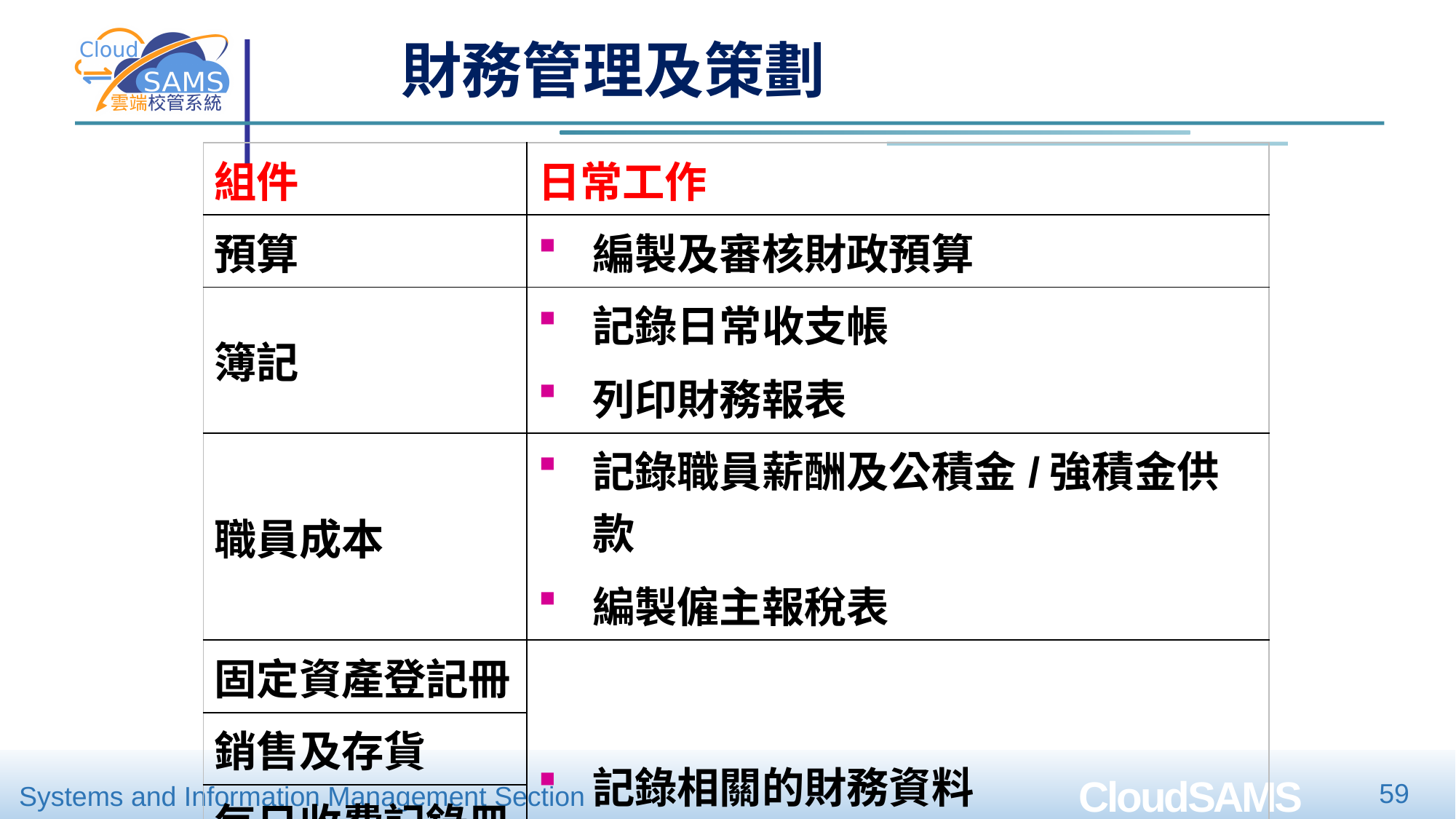

財務管理及策劃

| 組件 | 日常工作 |
| --- | --- |
| 預算 | 編製及審核財政預算 |
| 簿記 | 記錄日常收支帳 列印財務報表 |
| 職員成本 | 記錄職員薪酬及公積金/強積金供款 編製僱主報稅表 |
| 固定資產登記冊 | 記錄相關的財務資料 |
| 銷售及存貨 |  |
| 每日收費記錄冊 |  |
| 非經常津貼 |  |
59